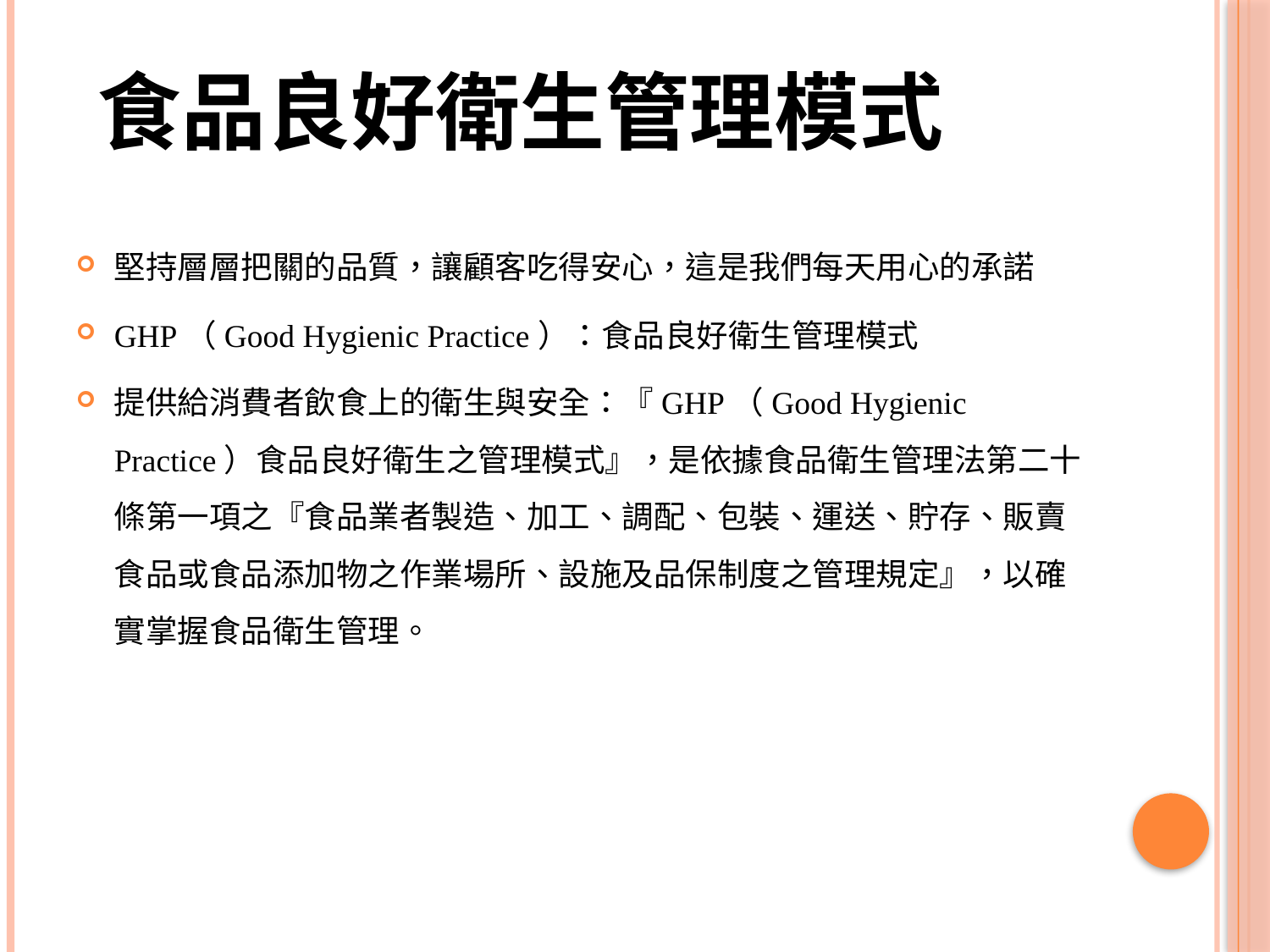

# 食品良好衛生管理模式
堅持層層把關的品質，讓顧客吃得安心，這是我們每天用心的承諾
GHP（Good Hygienic Practice）：食品良好衛生管理模式
提供給消費者飲食上的衛生與安全：『GHP（Good Hygienic Practice）食品良好衛生之管理模式』，是依據食品衛生管理法第二十條第一項之『食品業者製造、加工、調配、包裝、運送、貯存、販賣食品或食品添加物之作業場所、設施及品保制度之管理規定』，以確實掌握食品衛生管理。